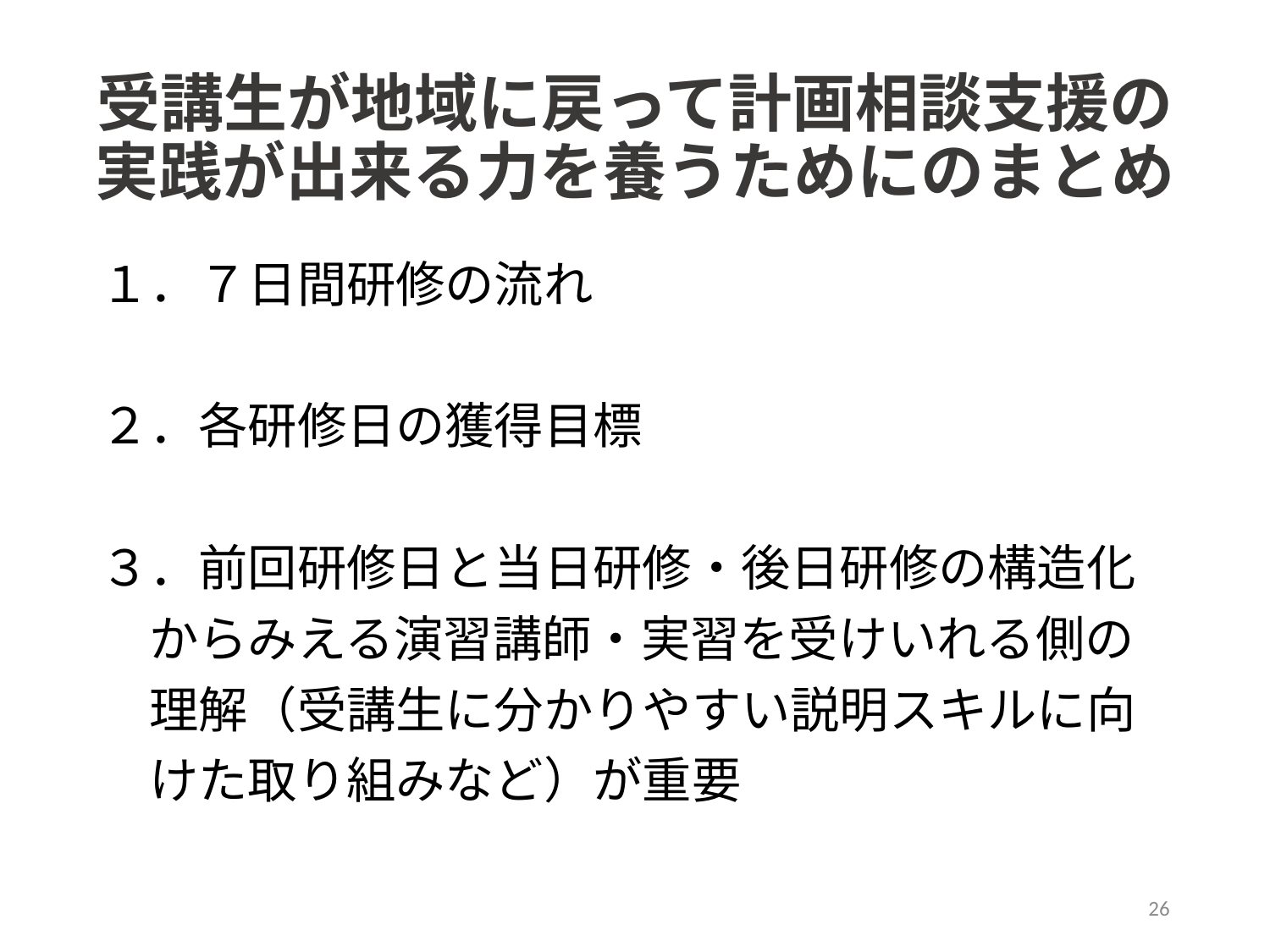

# 受講生が地域に戻って計画相談支援の実践が出来る力を養うためにのまとめ
１．７日間研修の流れ

２．各研修日の獲得目標

３．前回研修日と当日研修・後日研修の構造化
　からみえる演習講師・実習を受けいれる側の
　理解（受講生に分かりやすい説明スキルに向
　けた取り組みなど）が重要

26